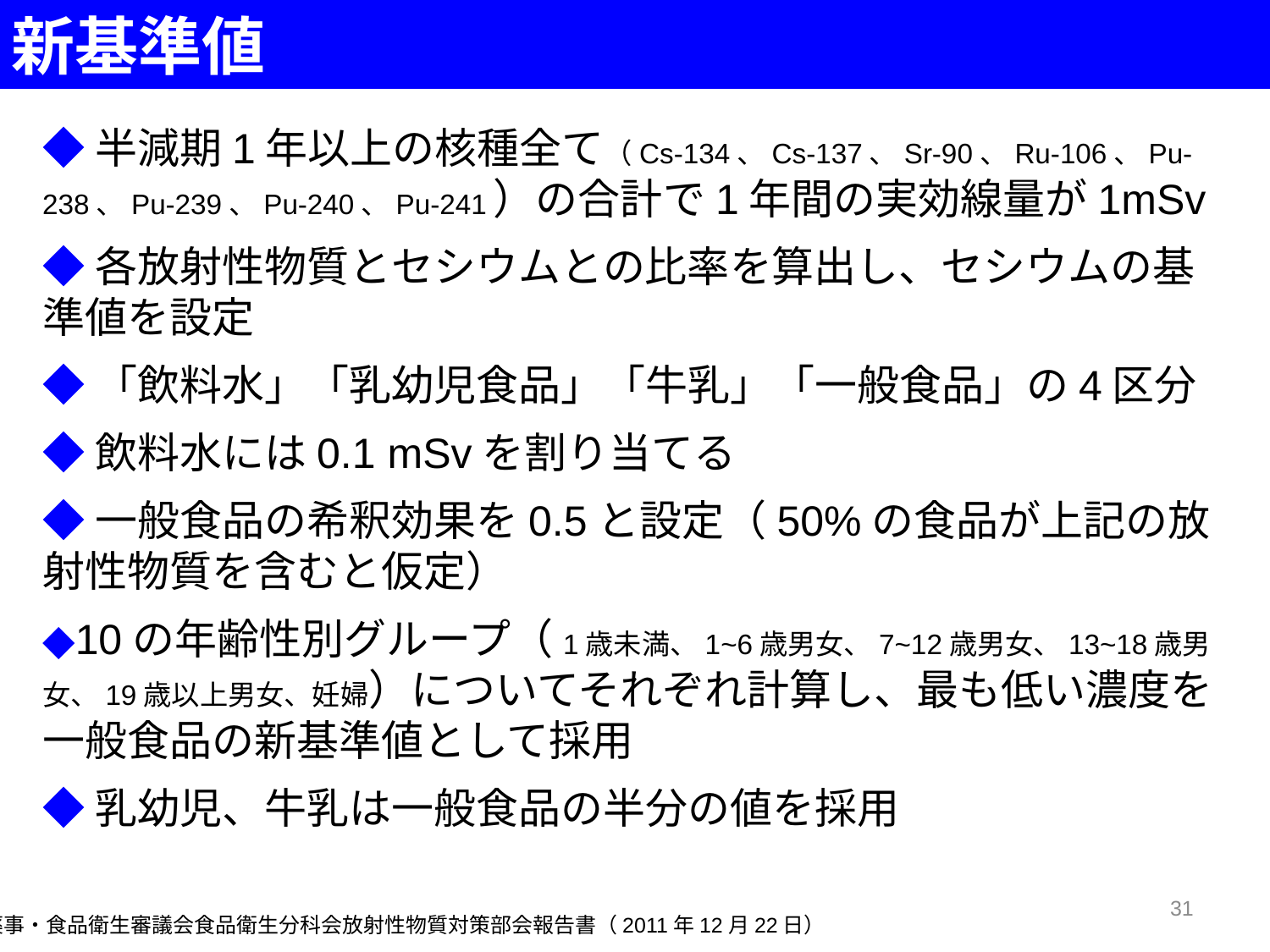

新基準値
◆半減期1年以上の核種全て（Cs-134、Cs-137、Sr-90、Ru-106、Pu-238、Pu-239、Pu-240、Pu-241）の合計で1年間の実効線量が1mSv

◆各放射性物質とセシウムとの比率を算出し、セシウムの基準値を設定

◆「飲料水」「乳幼児食品」「牛乳」「一般食品」の4区分

◆飲料水には0.1 mSvを割り当てる

◆一般食品の希釈効果を0.5と設定（50%の食品が上記の放射性物質を含むと仮定）

◆10の年齢性別グループ（1歳未満、1~6歳男女、7~12歳男女、13~18歳男女、19歳以上男女、妊婦）についてそれぞれ計算し、最も低い濃度を一般食品の新基準値として採用

◆乳幼児、牛乳は一般食品の半分の値を採用
31
薬事・食品衛生審議会食品衛生分科会放射性物質対策部会報告書（2011年12月22日）